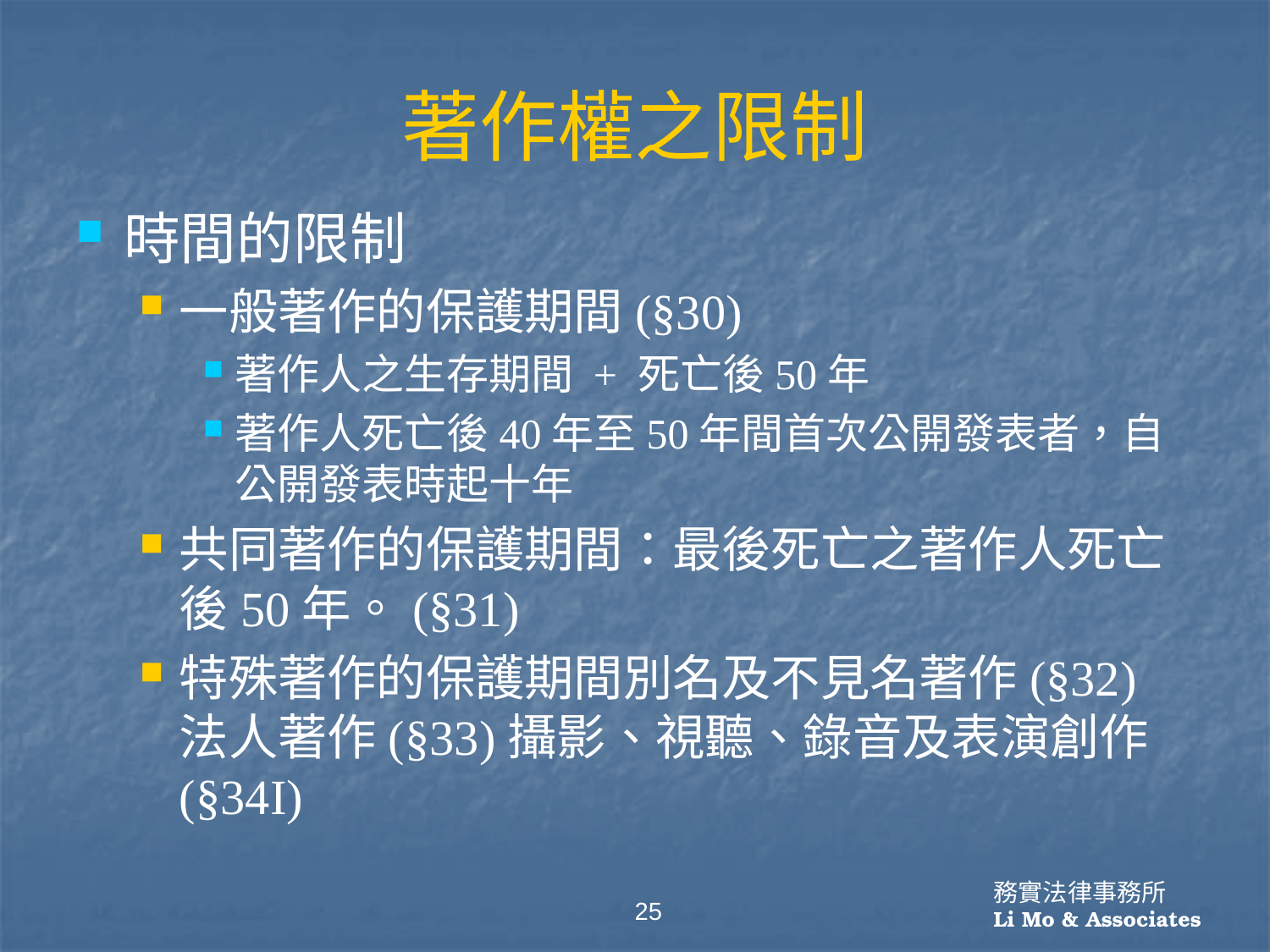

# 著作權之限制
時間的限制
一般著作的保護期間(§30)
著作人之生存期間 + 死亡後50年
著作人死亡後40年至50年間首次公開發表者，自公開發表時起十年
共同著作的保護期間：最後死亡之著作人死亡後50年。(§31)
特殊著作的保護期間別名及不見名著作(§32)法人著作(§33)攝影、視聽、錄音及表演創作(§34I)

25
務實法律事務所
Li Mo & Associates